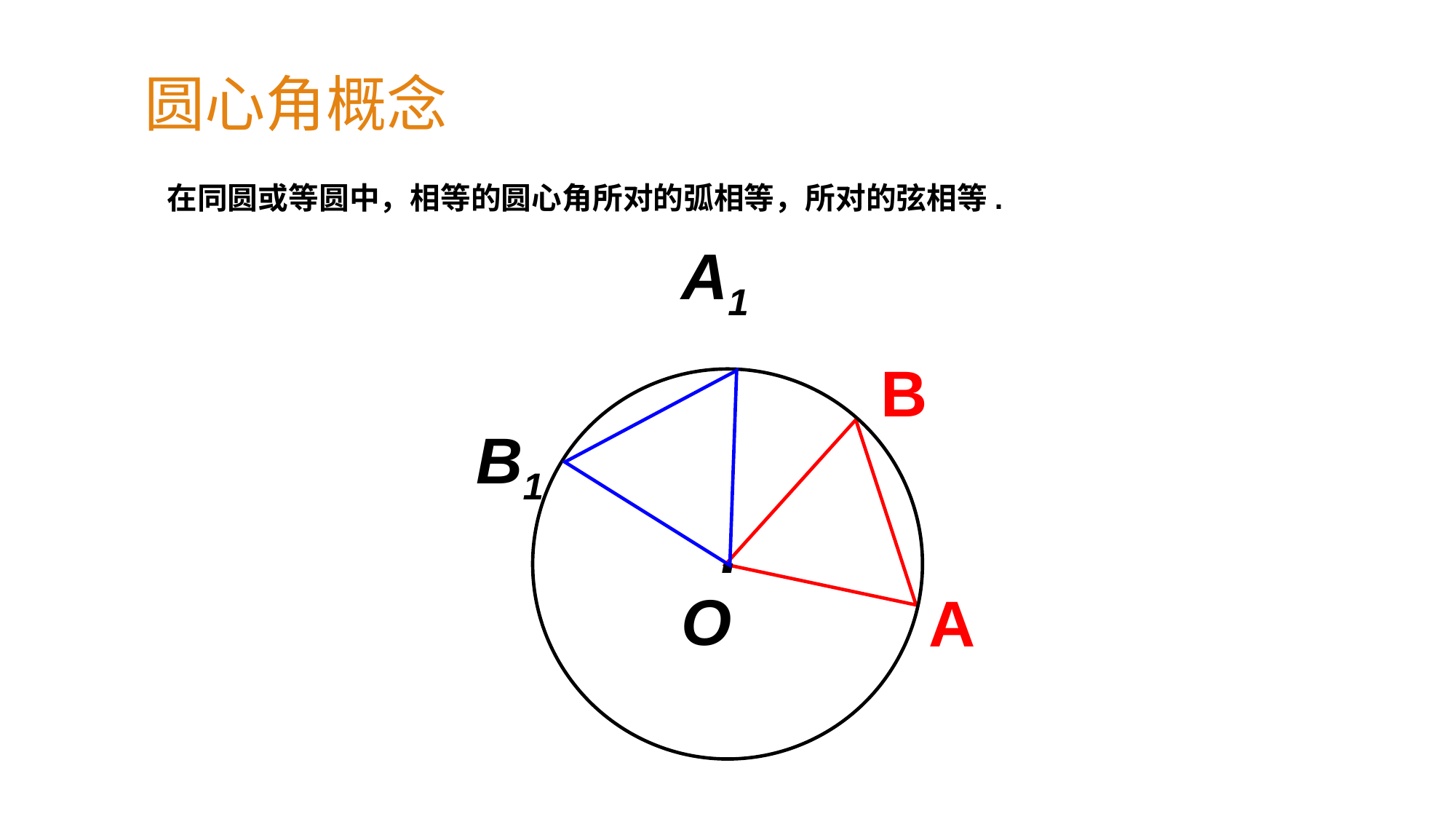

圆心角概念
   在同圆或等圆中，相等的圆心角所对的弧相等，所对的弦相等.
A1
B
·

B1

O
A